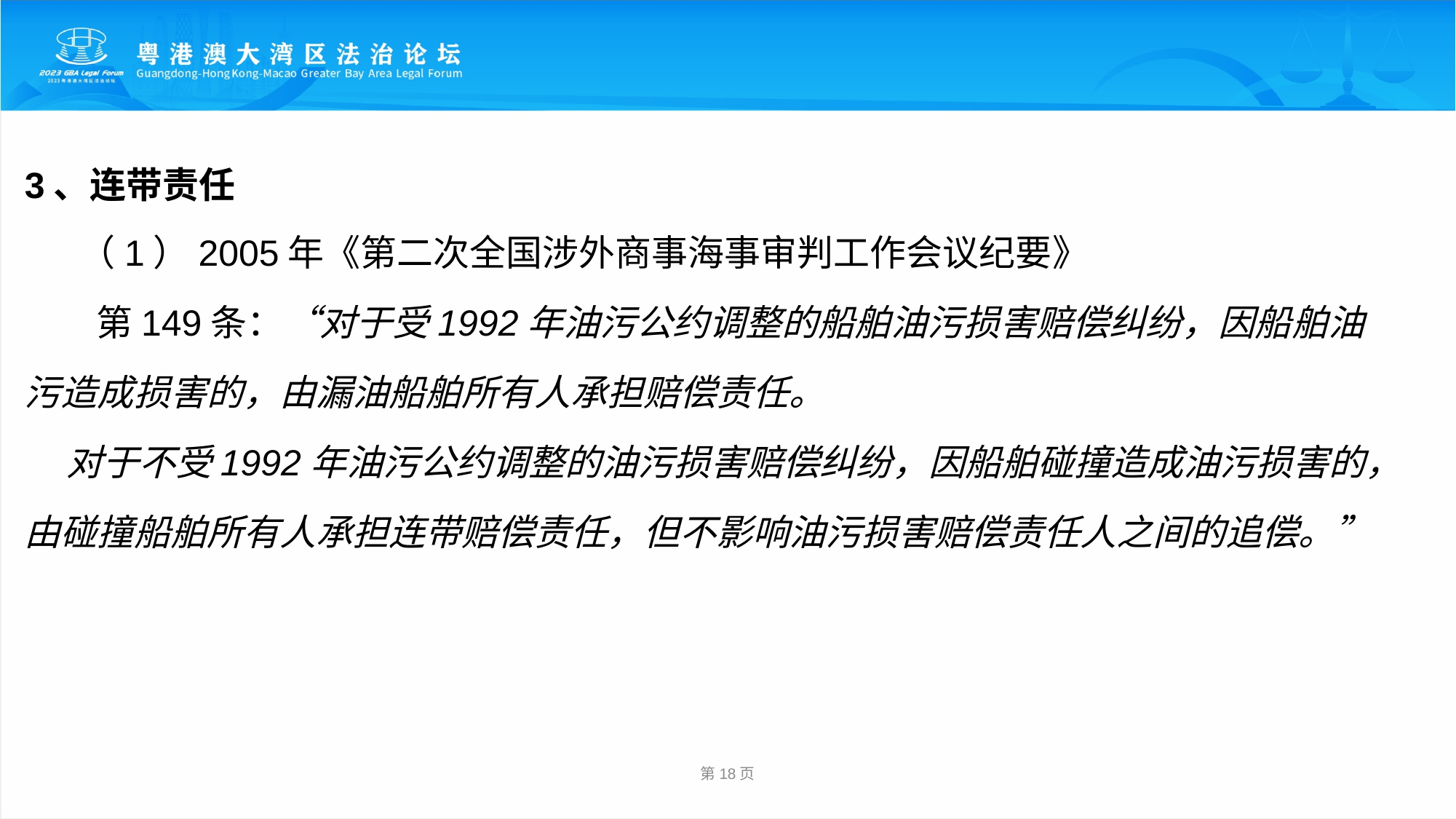

3、连带责任
（1）2005年《第二次全国涉外商事海事审判工作会议纪要》
 第149条：“对于受1992年油污公约调整的船舶油污损害赔偿纠纷，因船舶油污造成损害的，由漏油船舶所有人承担赔偿责任。
    对于不受1992年油污公约调整的油污损害赔偿纠纷，因船舶碰撞造成油污损害的，由碰撞船舶所有人承担连带赔偿责任，但不影响油污损害赔偿责任人之间的追偿。”
第18页